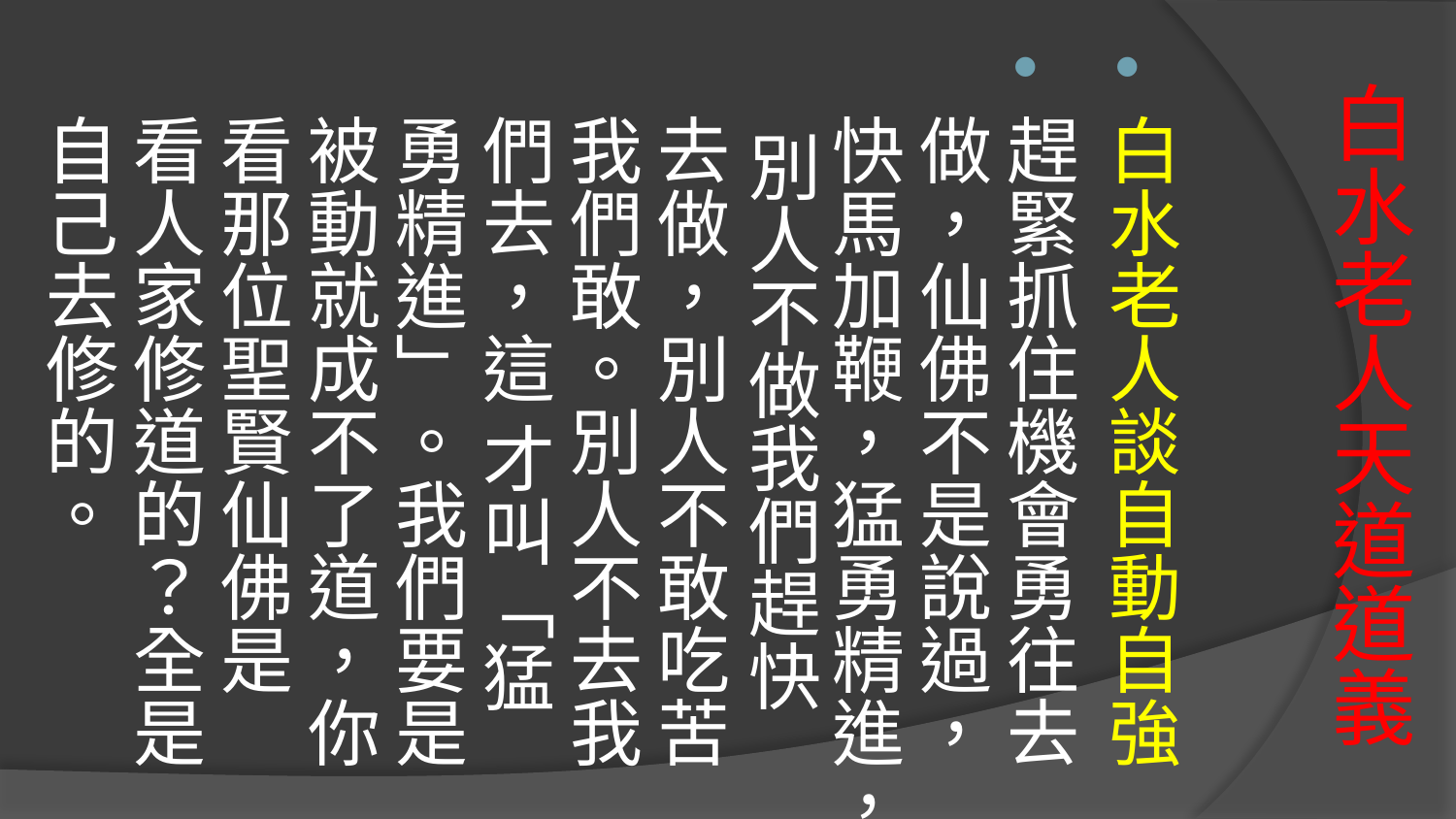

白水老人談自動自強
趕緊抓住機會勇往去做，仙佛不是說過，快馬加鞭，猛勇精進， 別人不做我們趕快去做，別人不敢吃苦我們敢。別人不去我們去，這 才叫「猛勇精進」。我們要是被動就成不了道，你看那位聖賢仙佛是 看人家修道的？全是自己去修的。
# 白水老人天道道義